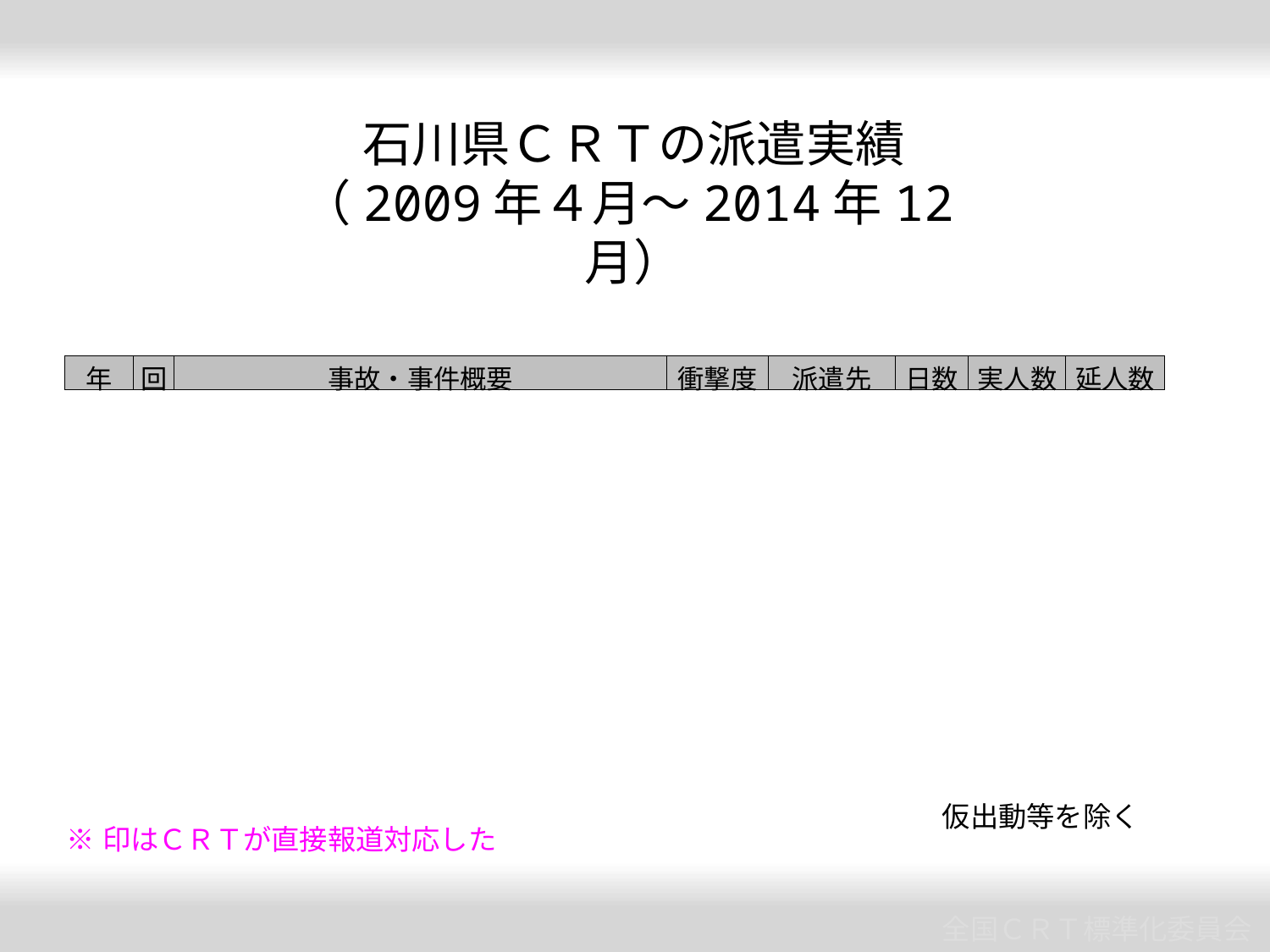

石川県ＣＲＴの派遣実績
（2009年４月～2014年12月）
| 年 | 回 | 事故・事件概要 | 衝撃度 | 派遣先 | 日数 | 実人数 | 延人数 |
| --- | --- | --- | --- | --- | --- | --- | --- |
仮出動等を除く
| ※印はＣＲＴが直接報道対応した |
| --- |
全国ＣＲＴ標準化委員会